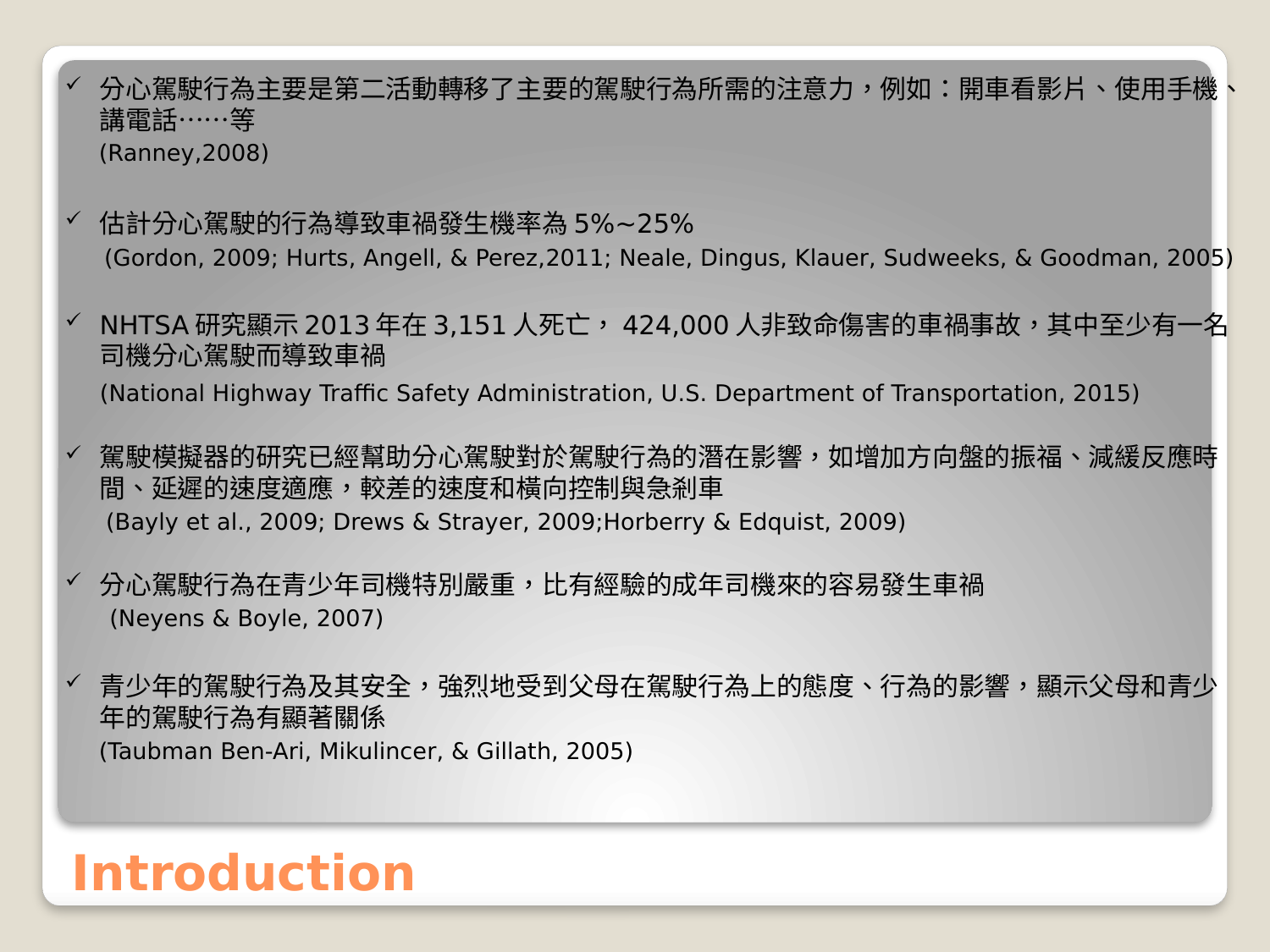

分心駕駛行為主要是第二活動轉移了主要的駕駛行為所需的注意力，例如：開車看影片、使用手機、講電話……等
     (Ranney,2008)

估計分心駕駛的行為導致車禍發生機率為5%~25%
     (Gordon, 2009; Hurts, Angell, & Perez,2011; Neale, Dingus, Klauer, Sudweeks, & Goodman, 2005)

NHTSA研究顯示2013年在3,151人死亡，424,000人非致命傷害的車禍事故，其中至少有一名司機分心駕駛而導致車禍
    (National Highway Traffic Safety Administration, U.S. Department of Transportation, 2015)

駕駛模擬器的研究已經幫助分心駕駛對於駕駛行為的潛在影響，如增加方向盤的振福、減緩反應時間、延遲的速度適應，較差的速度和橫向控制與急剎車
      (Bayly et al., 2009; Drews & Strayer, 2009;Horberry & Edquist, 2009)

分心駕駛行為在青少年司機特別嚴重，比有經驗的成年司機來的容易發生車禍
      (Neyens & Boyle, 2007)

青少年的駕駛行為及其安全，強烈地受到父母在駕駛行為上的態度、行為的影響，顯示父母和青少年的駕駛行為有顯著關係
     (Taubman Ben-Ari, Mikulincer, & Gillath, 2005)

# Introduction